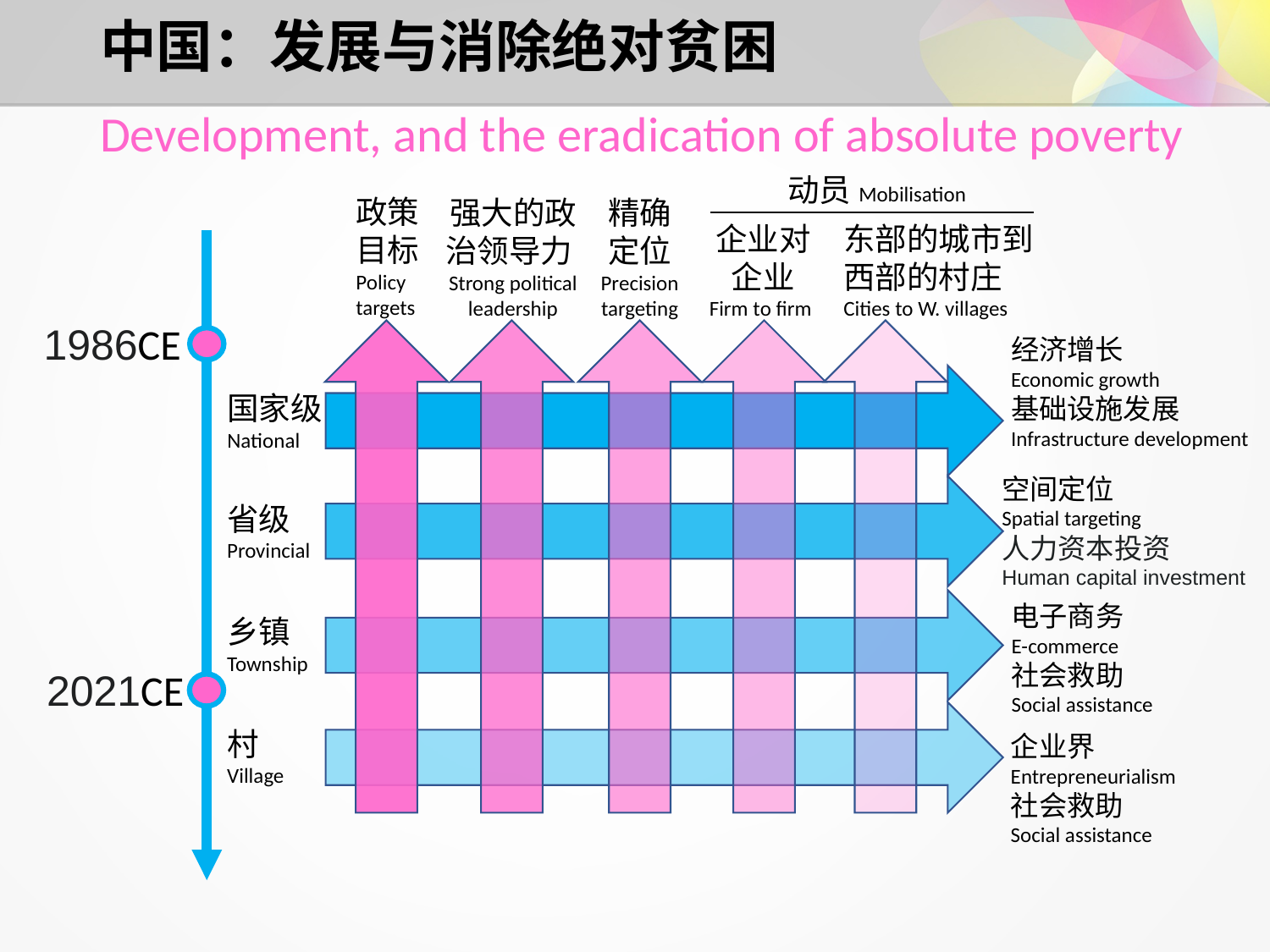

# 中国：发展与消除绝对贫困
Development, and the eradication of absolute poverty
动员Mobilisation
政策
目标
Policy
targets
强大的政治领导力Strong political leadership

精确
定位
Precision
targeting

企业对企业
Firm to firm
东部的城市到西部的村庄 Cities to W. villages

1986CE
经济增长
Economic growth
基础设施发展
Infrastructure development

国家级
National
空间定位
Spatial targeting
人力资本投资
Human capital investment

省级
Provincial

电子商务
E-commerce
社会救助
Social assistance
乡镇
Township
2021CE

村
Village
企业界
Entrepreneurialism
社会救助
Social assistance